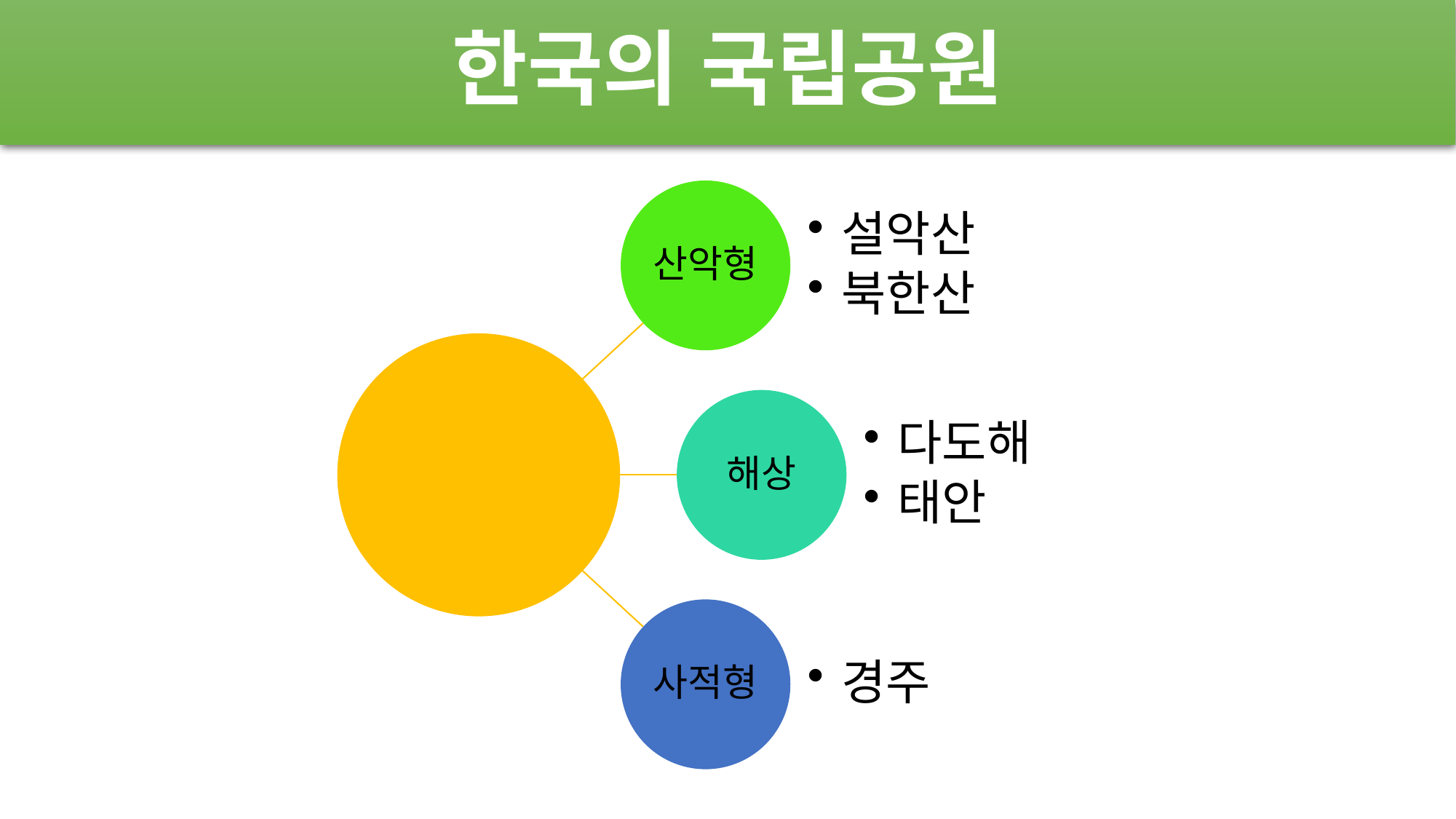

# 한국의 국립공원
산악형
설악산
북한산
해상
다도해
태안
사적형
경주